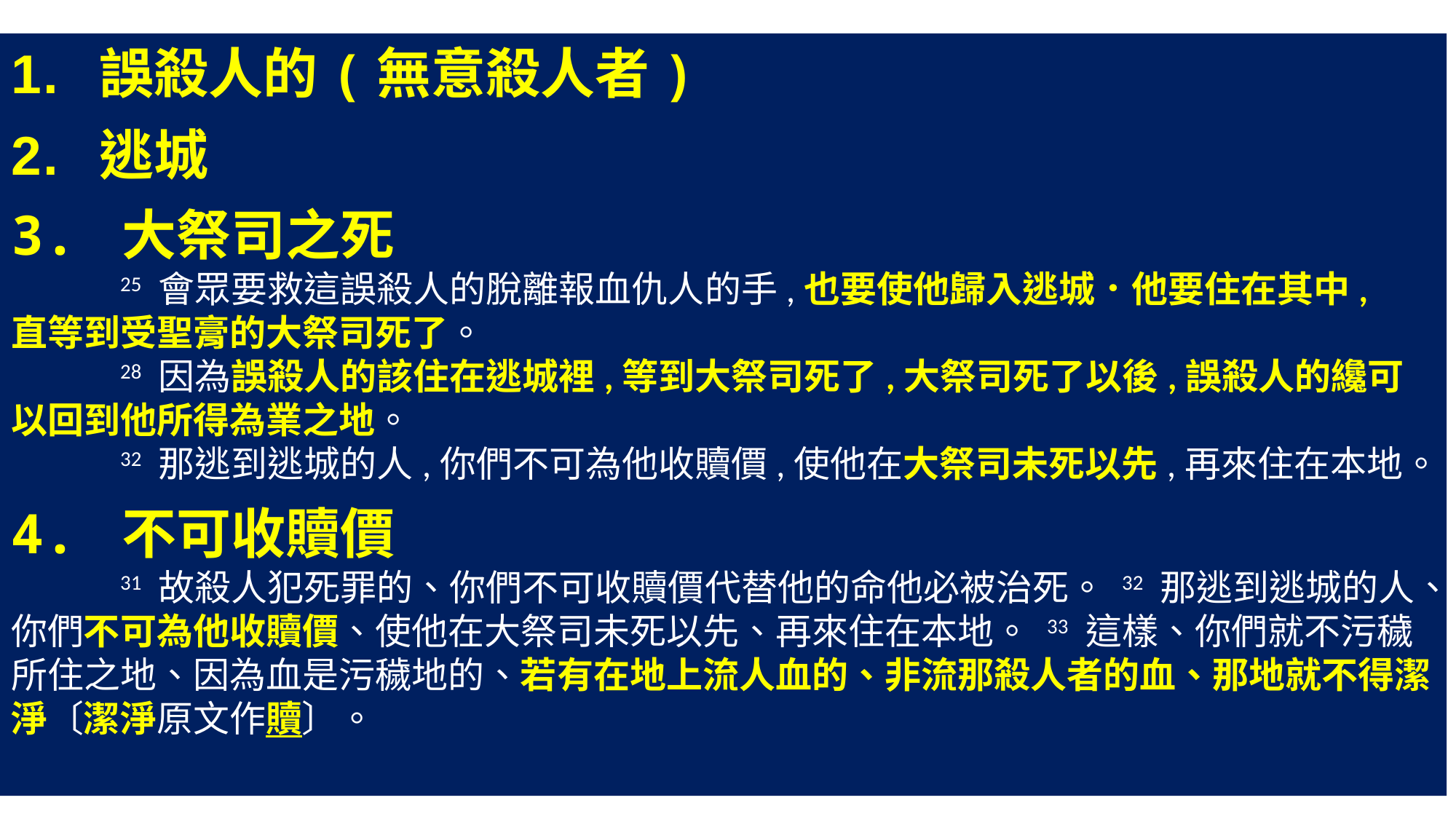

誤殺人的(無意殺人者)

逃城

3. 大祭司之死
	25 會眾要救這誤殺人的脫離報血仇人的手,也要使他歸入逃城．他要住在其中,
直等到受聖膏的大祭司死了。
	28 因為誤殺人的該住在逃城裡,等到大祭司死了,大祭司死了以後,誤殺人的纔可以回到他所得為業之地。
	32 那逃到逃城的人,你們不可為他收贖價,使他在大祭司未死以先,再來住在本地。

4. 不可收贖價
	31 故殺人犯死罪的、你們不可收贖價代替他的命他必被治死。 32 那逃到逃城的人、你們不可為他收贖價、使他在大祭司未死以先、再來住在本地。 33 這樣、你們就不污穢所住之地、因為血是污穢地的、若有在地上流人血的、非流那殺人者的血、那地就不得潔淨〔潔淨原文作贖〕。